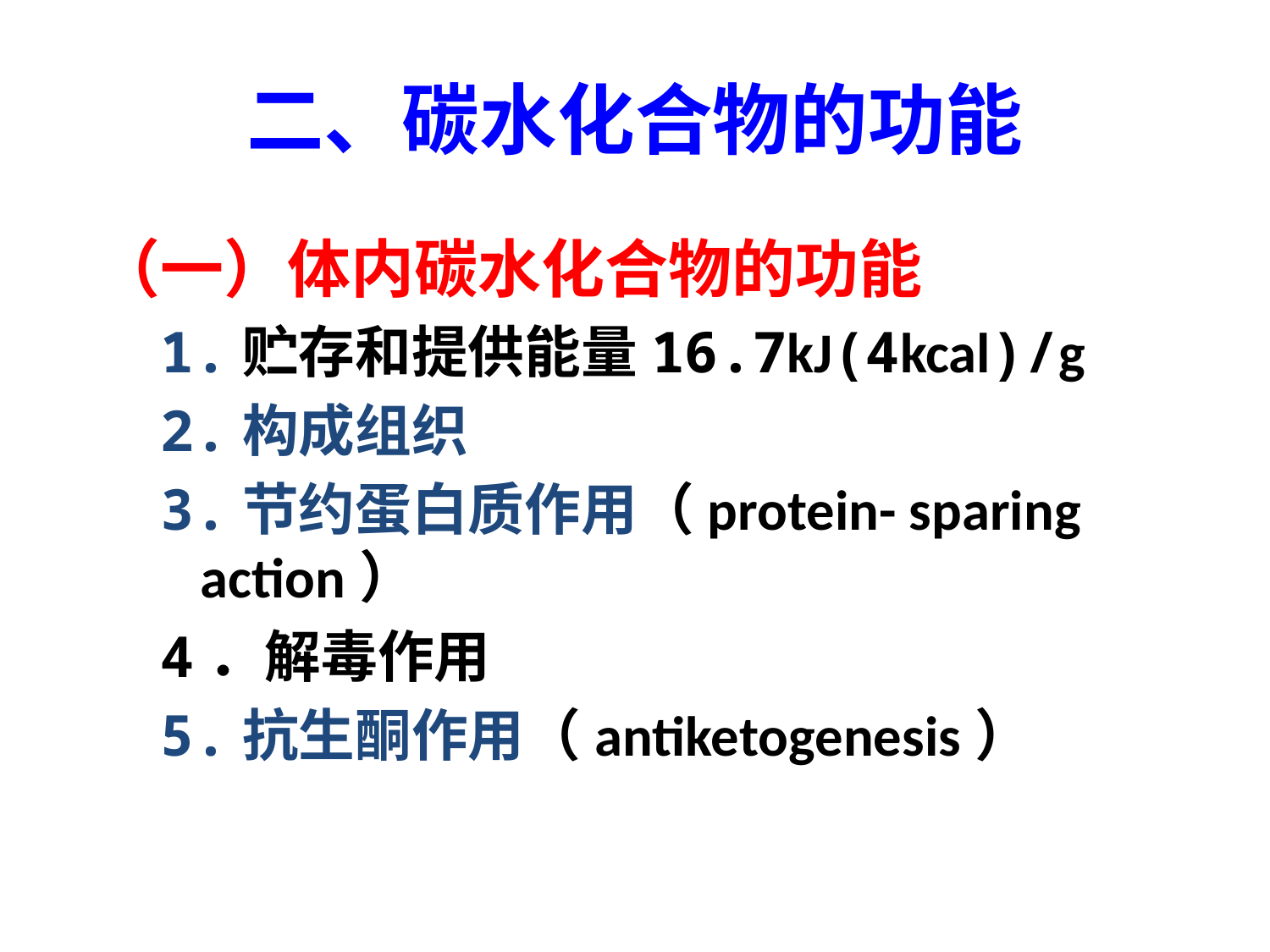

# 二、碳水化合物的功能
（一）体内碳水化合物的功能
1.贮存和提供能量16.7kJ(4kcal)/g
2.构成组织
3.节约蛋白质作用（protein- sparing action）
4．解毒作用
5.抗生酮作用（antiketogenesis）